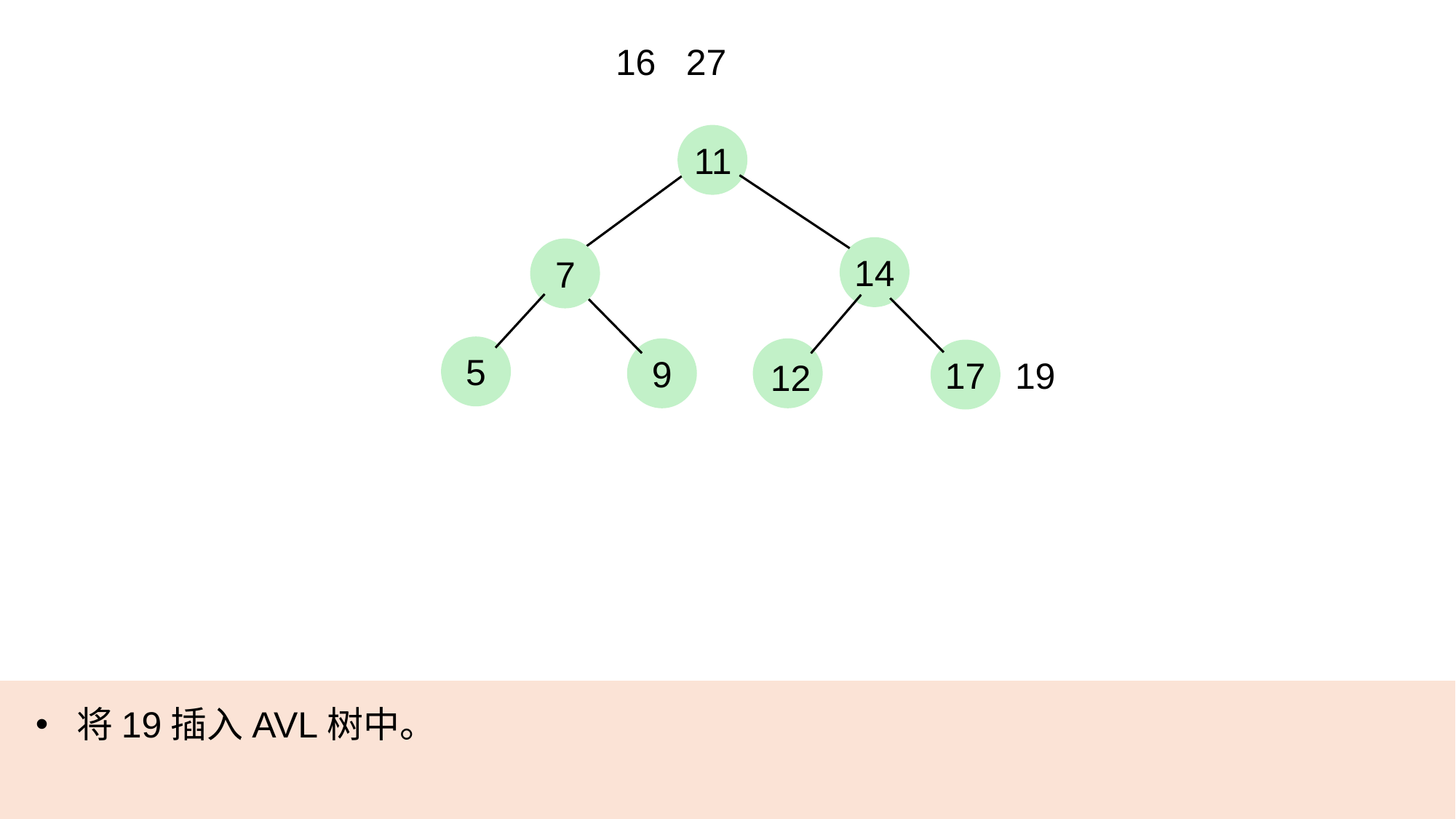

16
27

11

14
7

5
9
19
17
12

将19插入AVL树中。